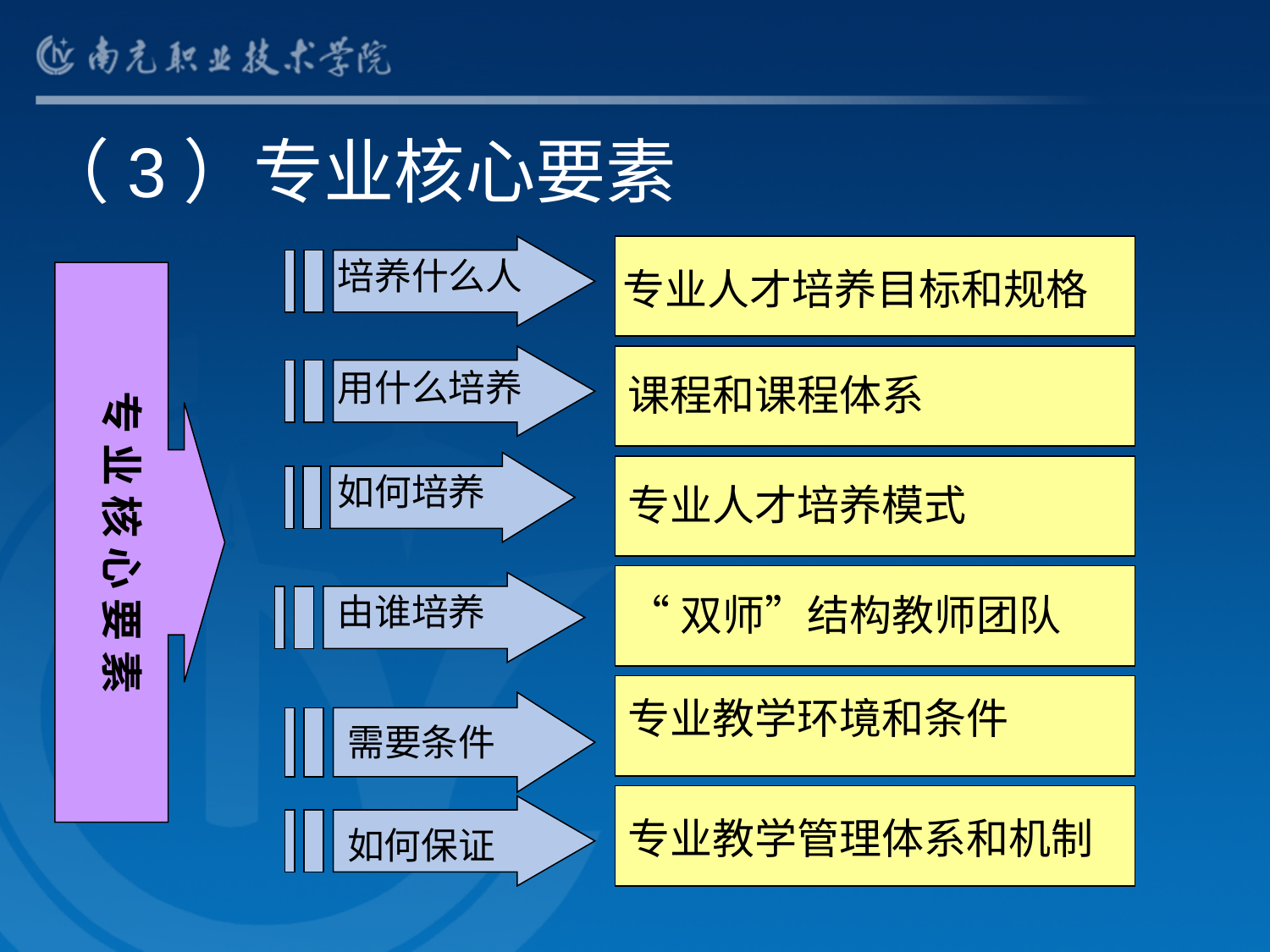

（3）专业核心要素

培养什么人
专业人才培养目标和规格

专 业 核 心 要 素

用什么培养
课程和课程体系

如何培养
专业人才培养模式

由谁培养
“双师”结构教师团队

专业教学环境和条件

需要条件

专业教学管理体系和机制
如何保证